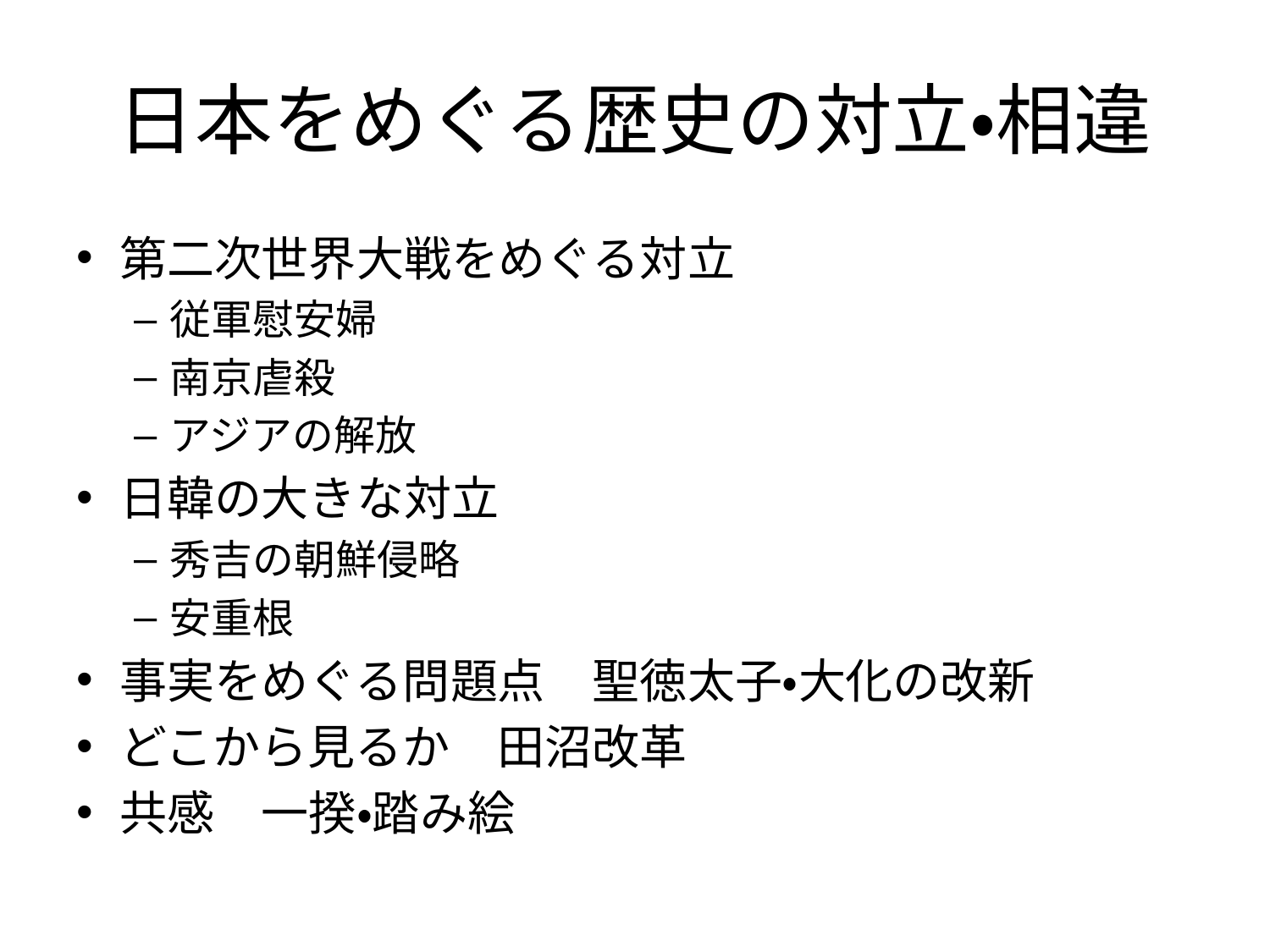

# 日本をめぐる歴史の対立・相違
第二次世界大戦をめぐる対立
従軍慰安婦
南京虐殺
アジアの解放
日韓の大きな対立
秀吉の朝鮮侵略
安重根
事実をめぐる問題点　聖徳太子・大化の改新
どこから見るか　田沼改革
共感　一揆・踏み絵